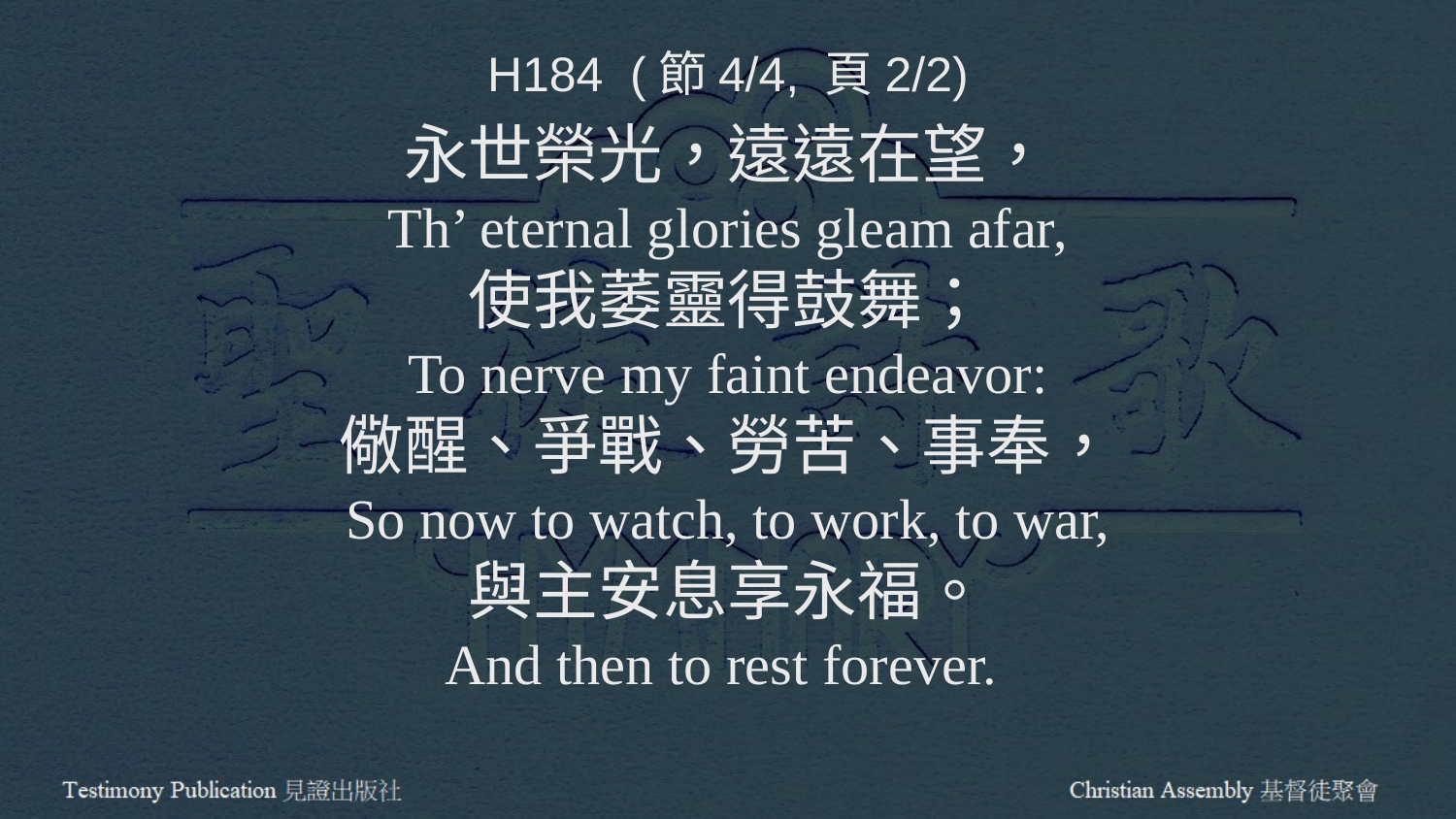

H184  (節4/4, 頁2/2)
永世榮光，遠遠在望，
Th’ eternal glories gleam afar,
使我萎靈得鼓舞；
To nerve my faint endeavor:
儆醒、爭戰、勞苦、事奉，
So now to watch, to work, to war,
與主安息享永福。
And then to rest forever.